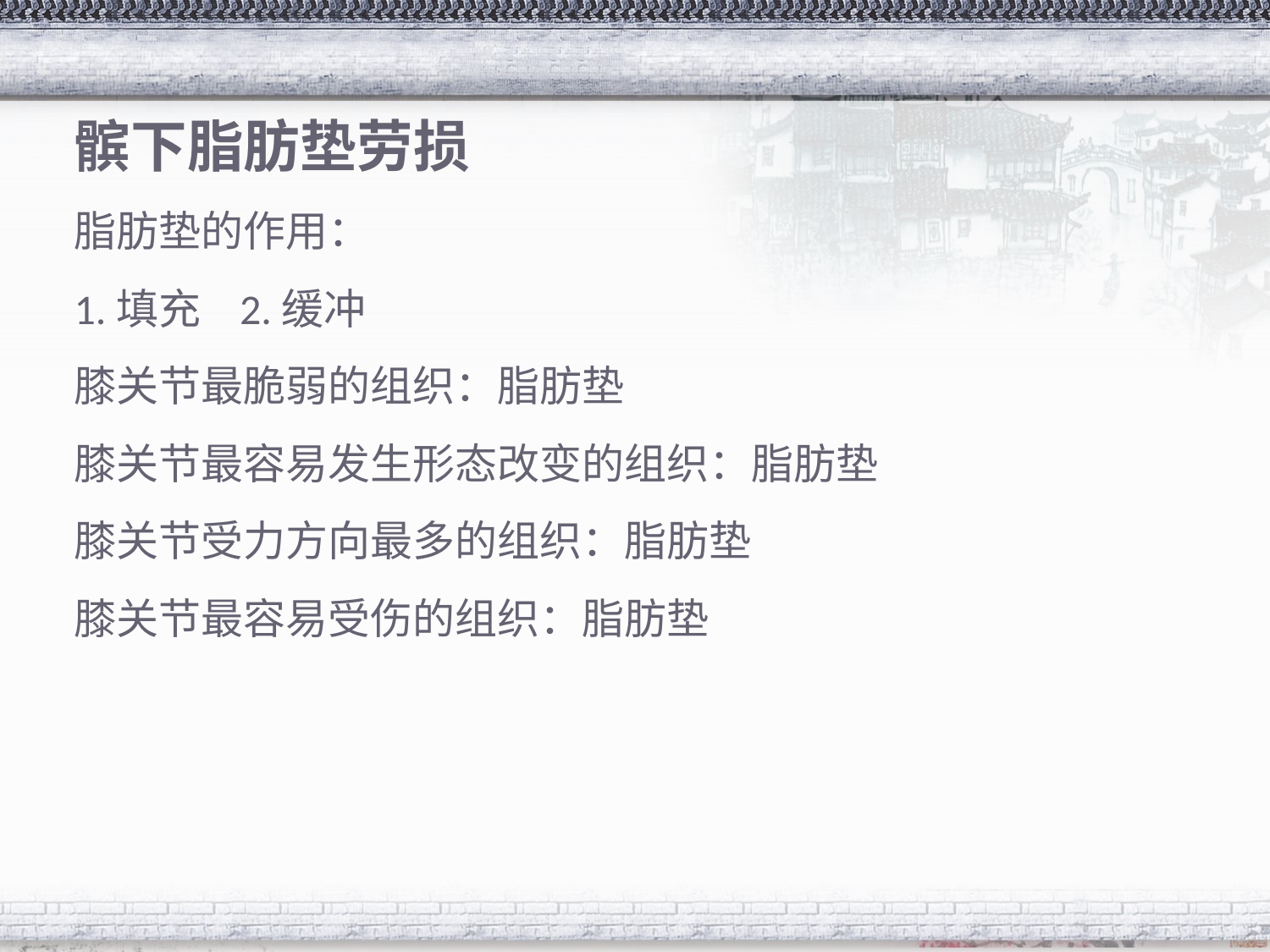

# 髌下脂肪垫劳损
脂肪垫的作用：
1.填充   2.缓冲
膝关节最脆弱的组织：脂肪垫
膝关节最容易发生形态改变的组织：脂肪垫
膝关节受力方向最多的组织：脂肪垫
膝关节最容易受伤的组织：脂肪垫